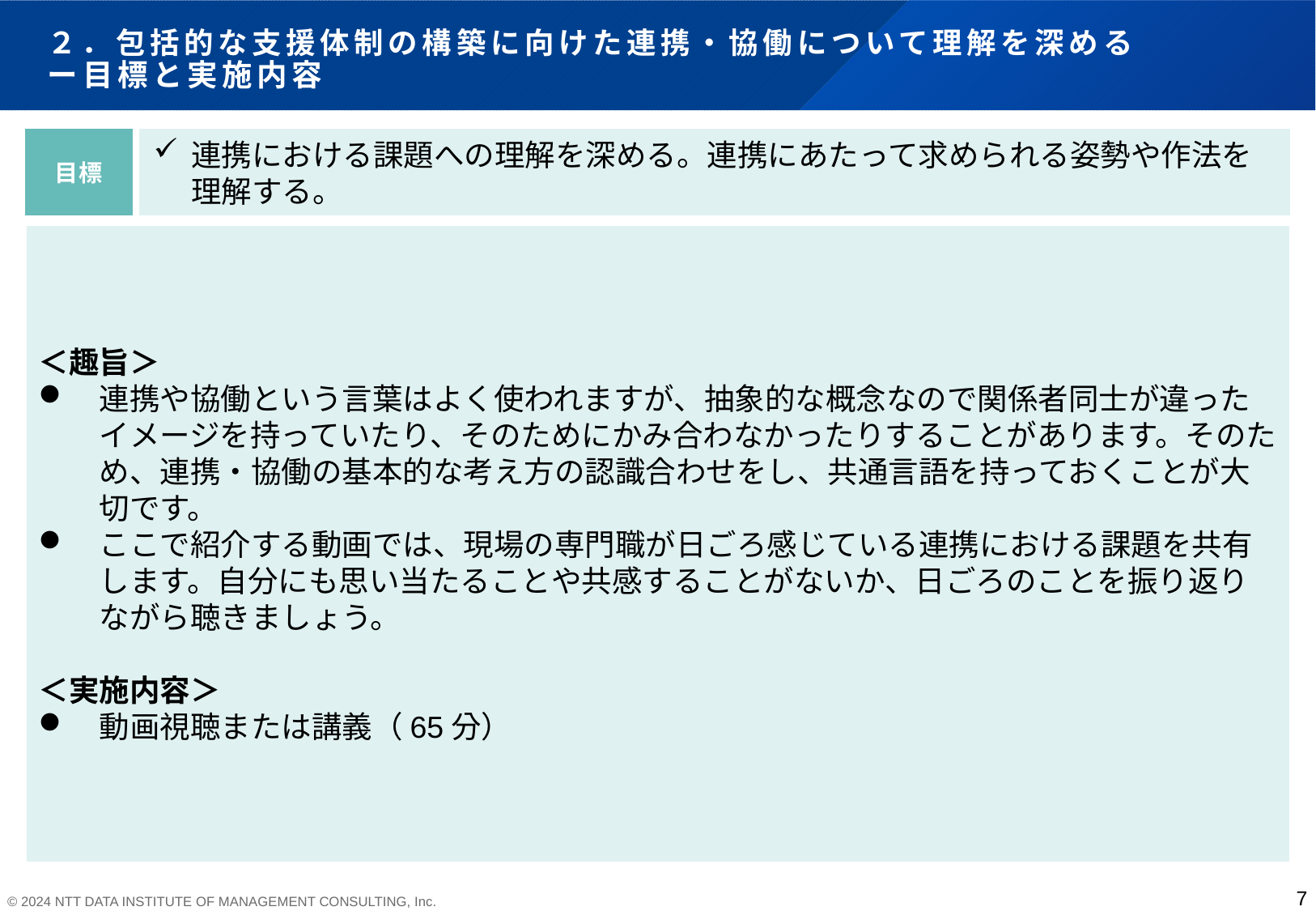

# ２．包括的な支援体制の構築に向けた連携・協働について理解を深める ー目標と実施内容
目標
連携における課題への理解を深める。連携にあたって求められる姿勢や作法を理解する。
＜趣旨＞
連携や協働という言葉はよく使われますが、抽象的な概念なので関係者同士が違ったイメージを持っていたり、そのためにかみ合わなかったりすることがあります。そのため、連携・協働の基本的な考え方の認識合わせをし、共通言語を持っておくことが大切です。
ここで紹介する動画では、現場の専門職が日ごろ感じている連携における課題を共有します。自分にも思い当たることや共感することがないか、日ごろのことを振り返りながら聴きましょう。

＜実施内容＞
動画視聴または講義（65分）
7